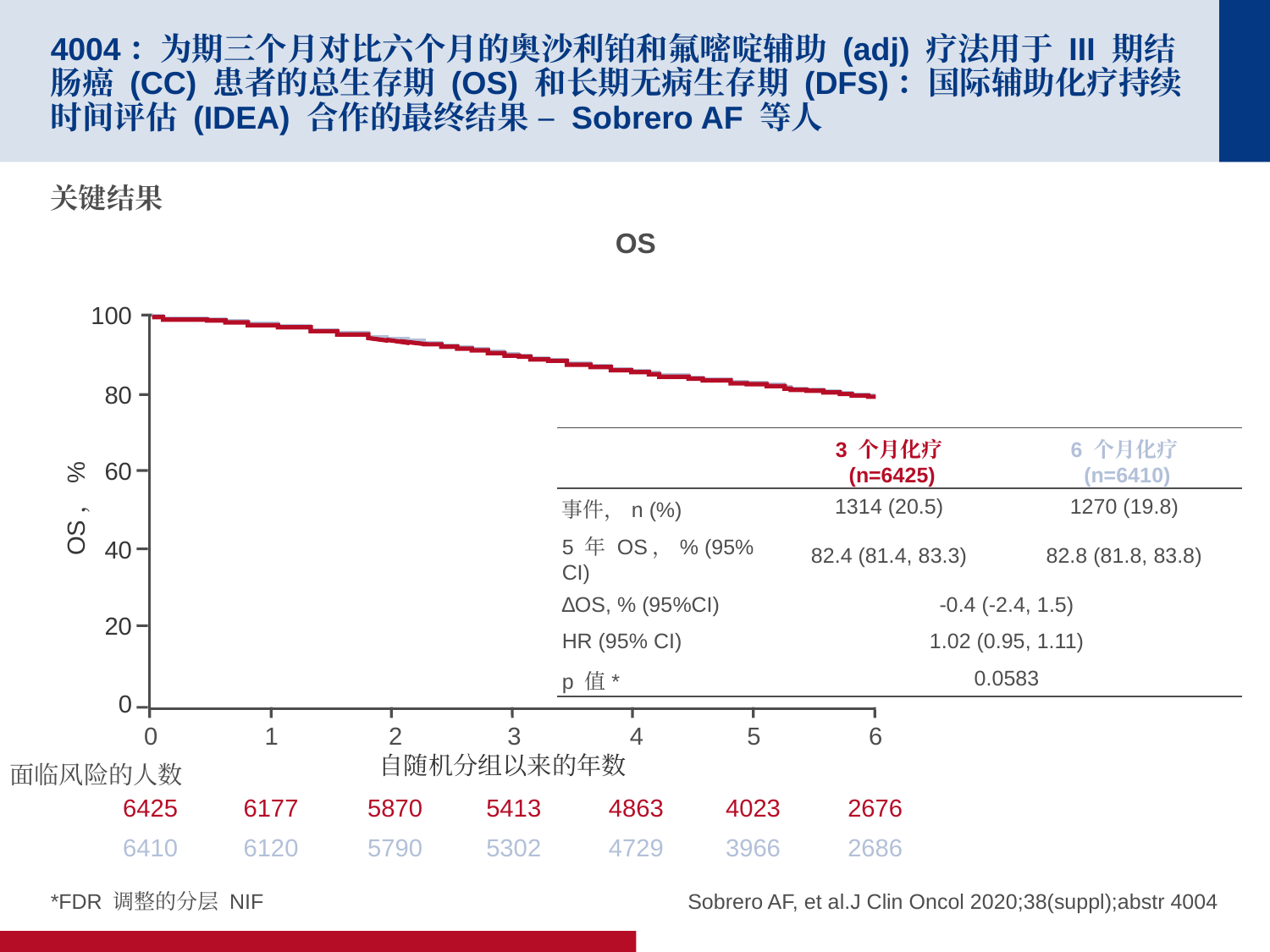

# 4004：为期三个月对比六个月的奥沙利铂和氟嘧啶辅助 (adj) 疗法用于 III 期结肠癌 (CC) 患者的总生存期 (OS) 和长期无病生存期 (DFS)：国际辅助化疗持续时间评估 (IDEA) 合作的最终结果 – Sobrero AF 等人
关键结果

OS
100

80
60
40
20
0
自随机分组以来的年数

|  | 3 个月化疗 (n=6425) | 6 个月化疗 (n=6410) |
| --- | --- | --- |
| 事件，n (%) | 1314 (20.5) | 1270 (19.8) |
| 5 年 OS，% (95% CI) | 82.4 (81.4, 83.3) | 82.8 (81.8, 83.8) |
| ∆OS, % (95%CI) | -0.4 (-2.4, 1.5) |  |
| HR (95% CI) | 1.02 (0.95, 1.11) |  |
| p 值\* | 0.0583 |  |
OS，%
0
1
2
3
4
5
6
面临风险的人数
6425
6177
5870
5413
4863
4023
2676
6410
6120
5790
5302
4729
3966
2686
*FDR 调整的分层 NIF
Sobrero AF, et al.J Clin Oncol 2020;38(suppl);abstr 4004